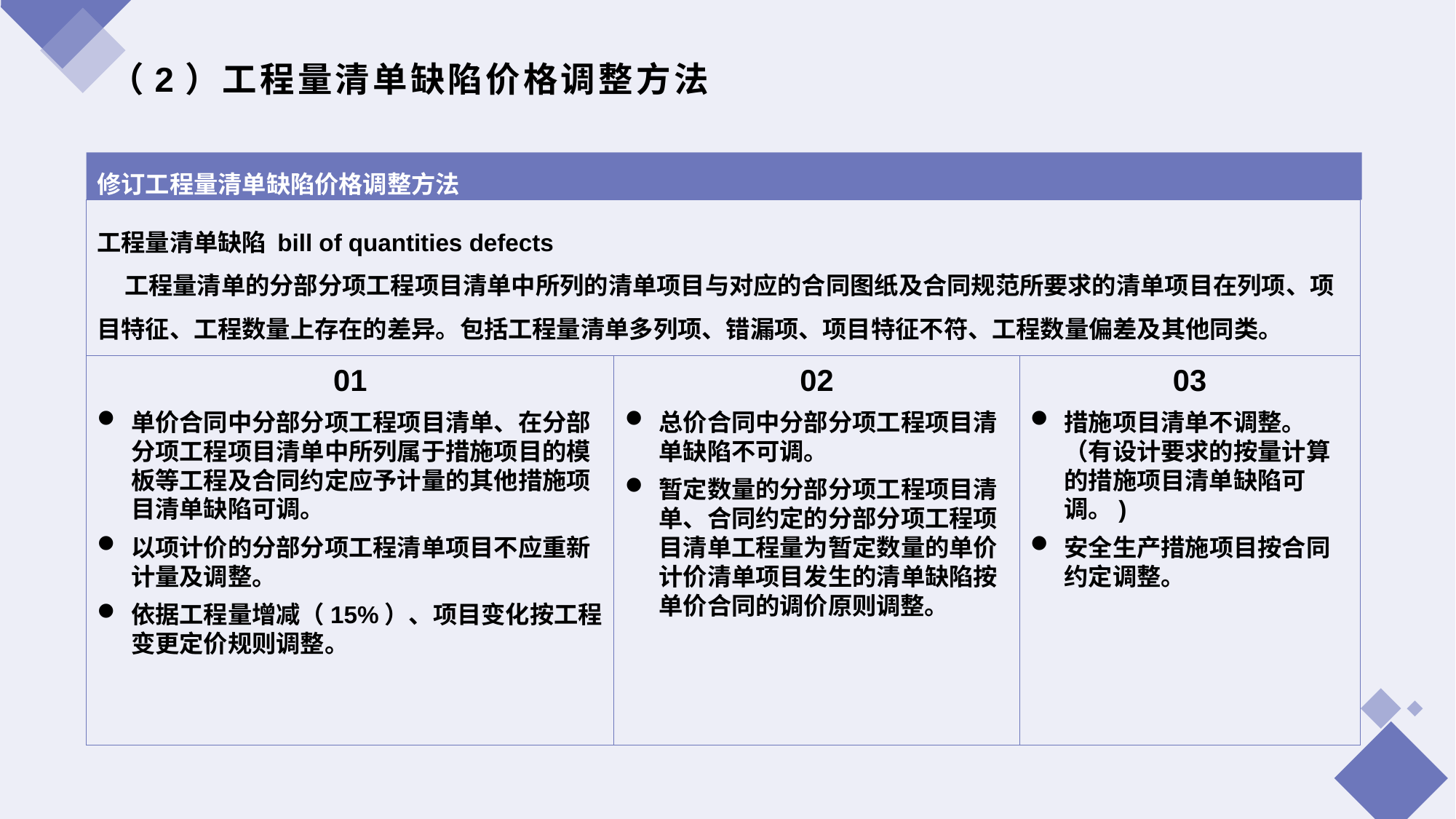

# （2）工程量清单缺陷价格调整方法
修订工程量清单缺陷价格调整方法
工程量清单缺陷 bill of quantities defects
    工程量清单的分部分项工程项目清单中所列的清单项目与对应的合同图纸及合同规范所要求的清单项目在列项、项目特征、工程数量上存在的差异。包括工程量清单多列项、错漏项、项目特征不符、工程数量偏差及其他同类。
01
单价合同中分部分项工程项目清单、在分部分项工程项目清单中所列属于措施项目的模板等工程及合同约定应予计量的其他措施项目清单缺陷可调。
以项计价的分部分项工程清单项目不应重新计量及调整。
依据工程量增减（15%）、项目变化按工程变更定价规则调整。

02
总价合同中分部分项工程项目清单缺陷不可调。
暂定数量的分部分项工程项目清单、合同约定的分部分项工程项目清单工程量为暂定数量的单价计价清单项目发生的清单缺陷按单价合同的调价原则调整。
03
措施项目清单不调整。（有设计要求的按量计算的措施项目清单缺陷可调。)
安全生产措施项目按合同约定调整。